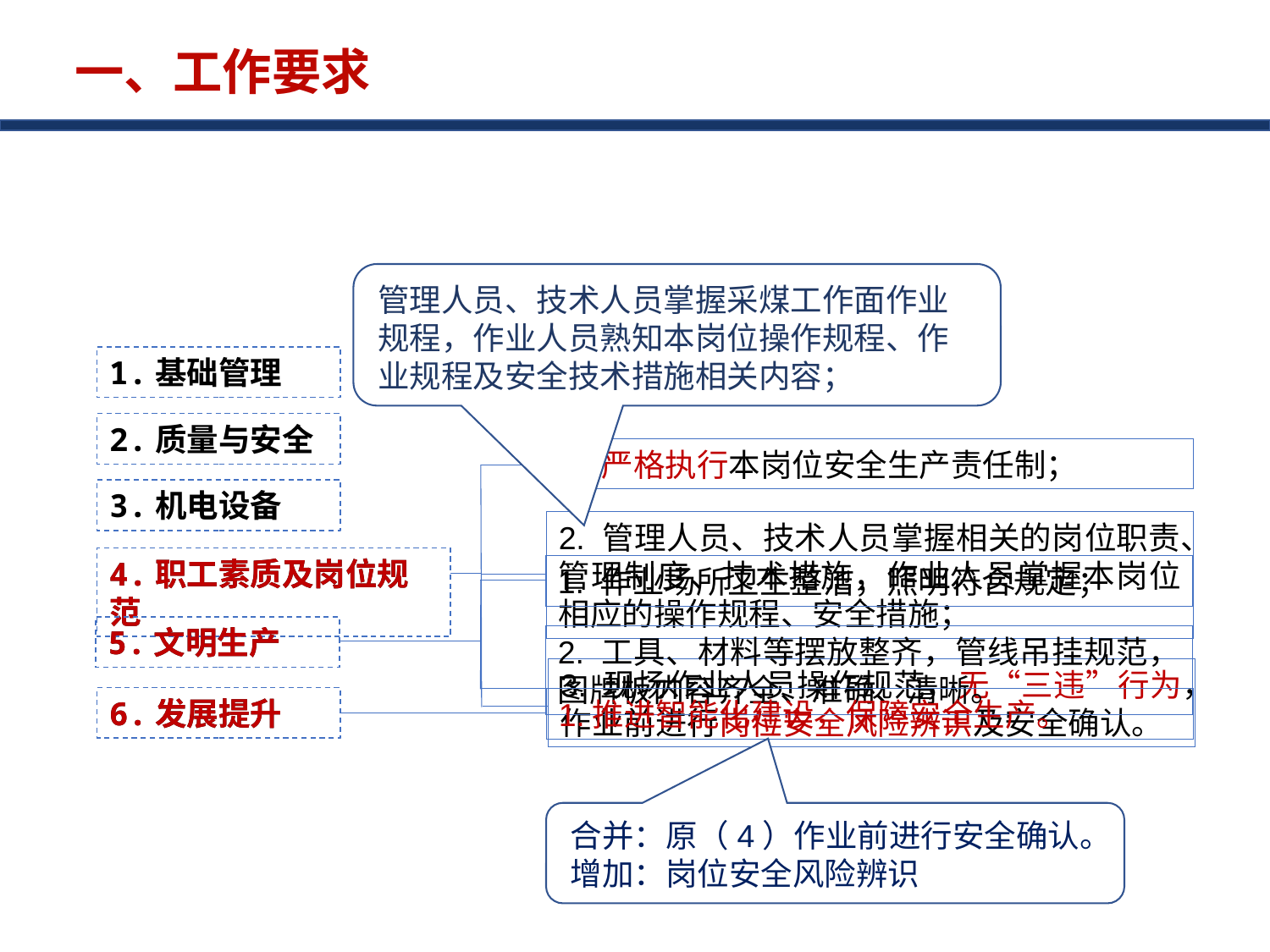

一、工作要求

管理人员、技术人员掌握采煤工作面作业规程，作业人员熟知本岗位操作规程、作业规程及安全技术措施相关内容；

建立并执行
1.基础管理
2.质量与安全
1. 严格执行本岗位安全生产责任制；
3.机电设备
2. 管理人员、技术人员掌握相关的岗位职责、管理制度、技术措施，作业人员掌握本岗位相应的操作规程、安全措施；
4.职工素质及岗位规范
4.职工素质及岗位规范
1. 作业场所卫生整洁，照明符合规定；
5.文明生产
5.文明生产
2. 工具、材料等摆放整齐，管线吊挂规范，图牌板内容齐全、准确、清晰。
3. 现场作业人员操作规范，无“三违”行为，作业前进行岗位安全风险辨识及安全确认。
6.发展提升
6.发展提升
1.推进智能化建设，保障安全生产。

合并：原（4）作业前进行安全确认。
增加：岗位安全风险辨识